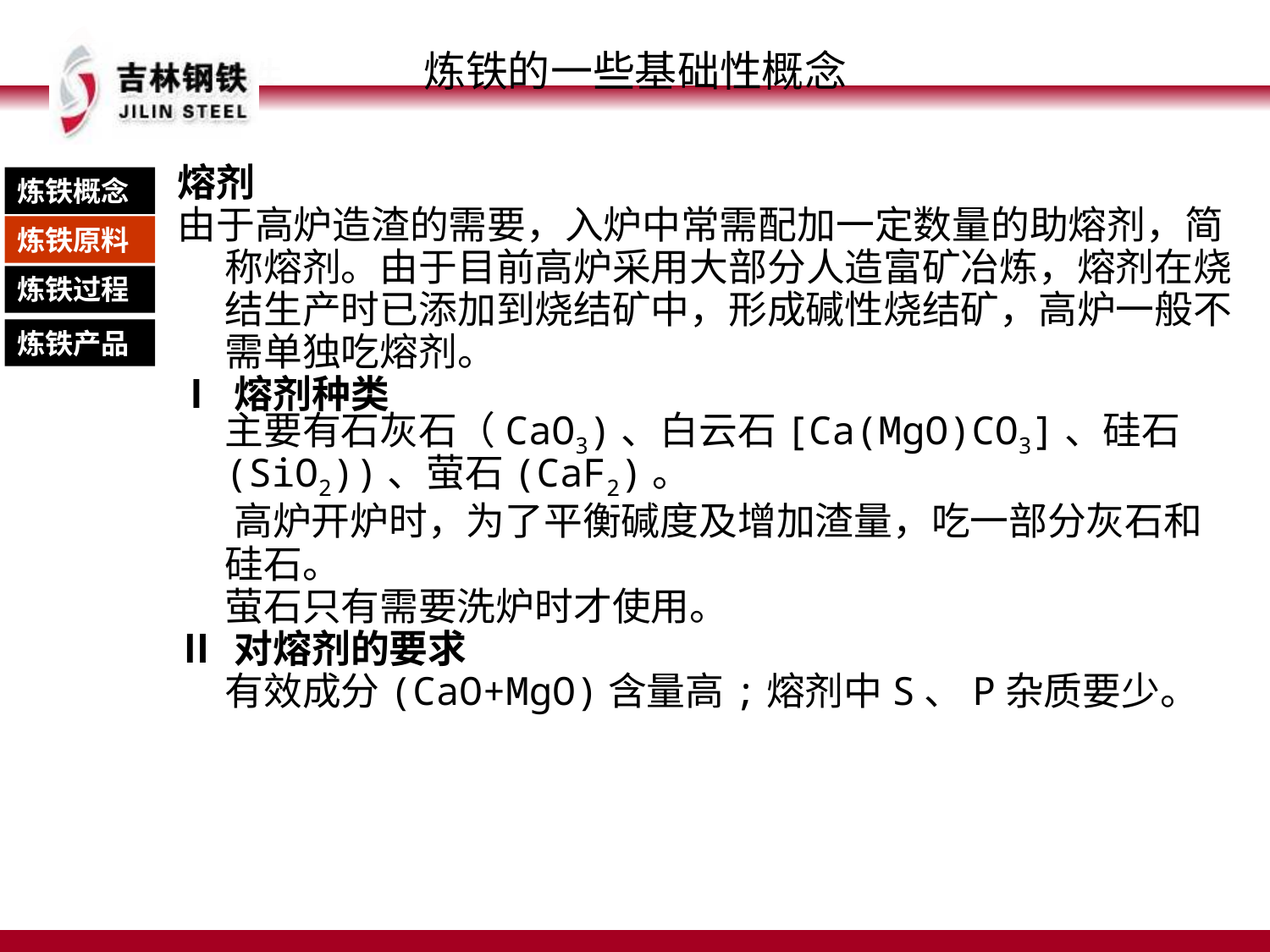

炼铁的一些基础性概念
熔剂
由于高炉造渣的需要，入炉中常需配加一定数量的助熔剂，简称熔剂。由于目前高炉采用大部分人造富矿冶炼，熔剂在烧结生产时已添加到烧结矿中，形成碱性烧结矿，高炉一般不需单独吃熔剂。
Ⅰ 熔剂种类
　 主要有石灰石（CaO3)、白云石[Ca(MgO)CO3]、硅石(SiO2))、萤石(CaF2)。
 　高炉开炉时，为了平衡碱度及增加渣量，吃一部分灰石和硅石。
　 萤石只有需要洗炉时才使用。
Ⅱ 对熔剂的要求
　 有效成分(CaO+MgO)含量高;熔剂中S、P杂质要少。

炼铁概念
炼铁原料
炼铁过程
炼铁产品